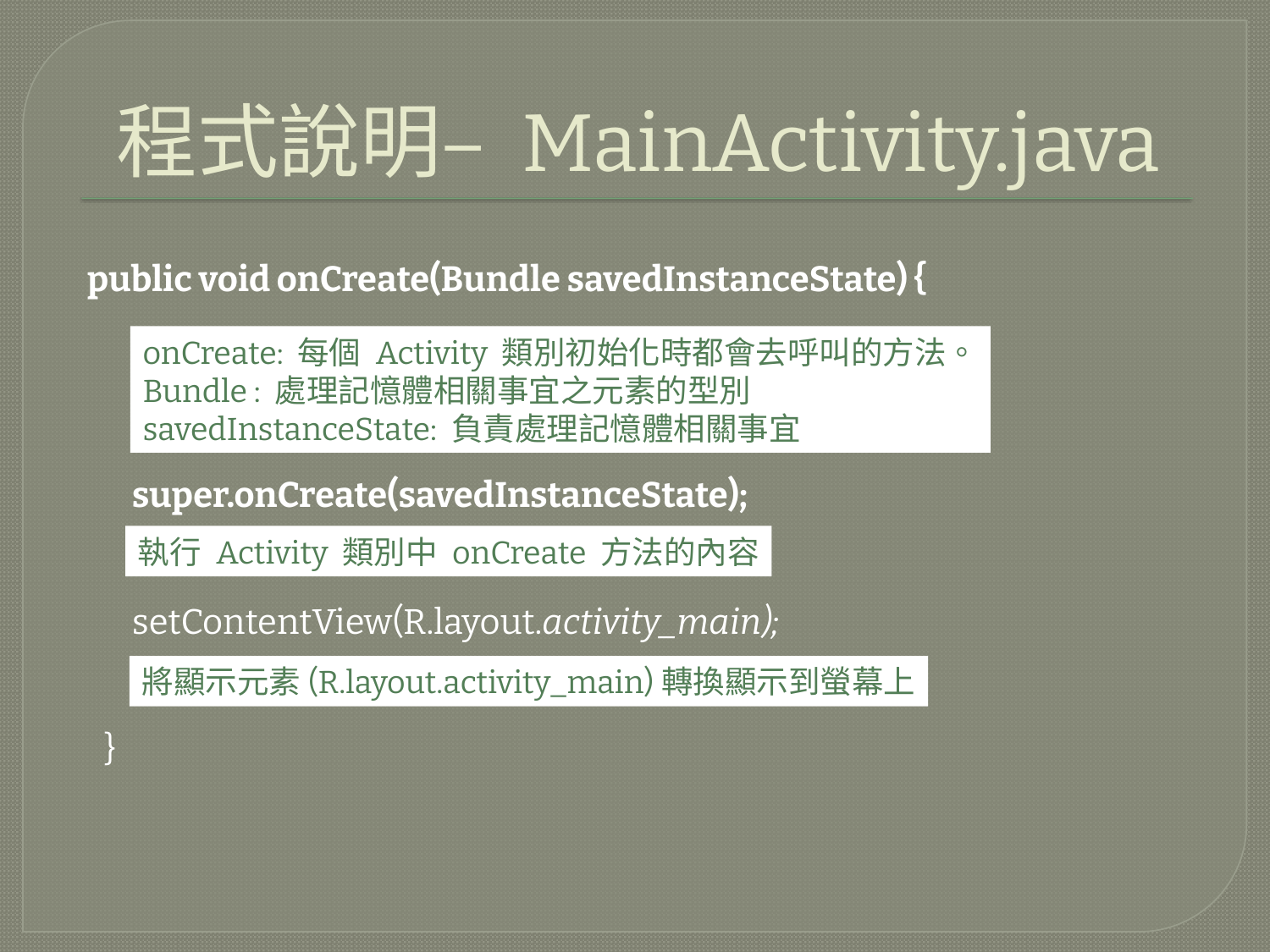

# 程式說明– MainActivity.java
 public void onCreate(Bundle savedInstanceState) {

        super.onCreate(savedInstanceState);

        setContentView(R.layout.activity_main);

    }

onCreate: 每個 Activity 類別初始化時都會去呼叫的方法。
Bundle : 處理記憶體相關事宜之元素的型別
savedInstanceState: 負責處理記憶體相關事宜
執行 Activity 類別中 onCreate 方法的內容
將顯示元素(R.layout.activity_main)轉換顯示到螢幕上